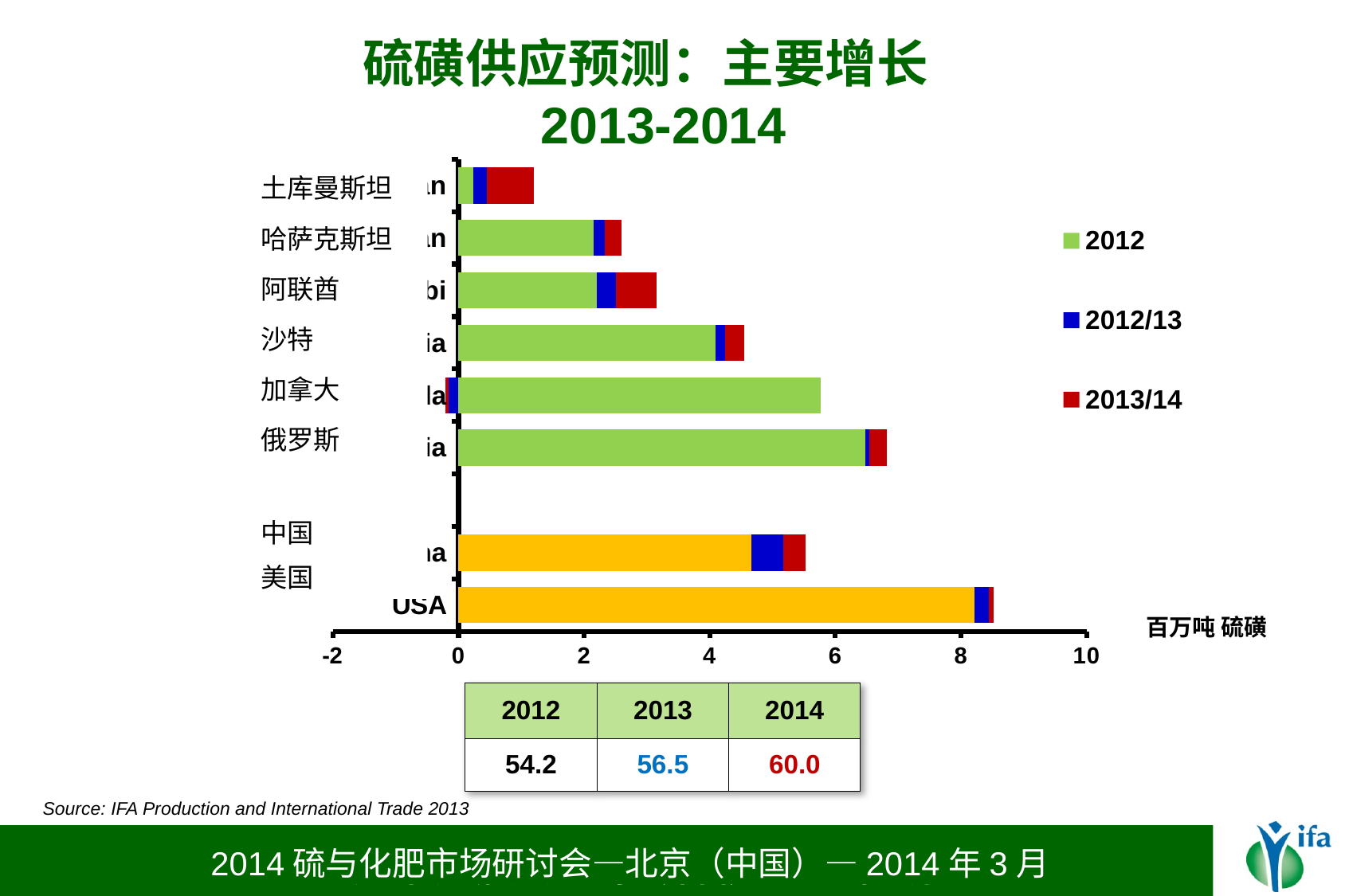

# 硫磺供应预测：主要增长 2013-2014

### Chart

| Category | 2012  | 2012/13 | 2013/14 |
|---|---|---|---|
| USA | 8.220000000000002 | 0.22100000000000009 | 0.08400000000000005 |
| China | 4.660999999999986 | 0.5140000000000002 | 0.3500000000000003 |
|  | None | None | None |
| Russia | 6.482 | 0.06299999999999983 | 0.275 |
| Canada | 5.761999999999999 | -0.15700000000000044 | -0.05499999999999903 |
| Saudi Arabia | 4.092 | 0.15800000000000078 | 0.3000000000000003 |
| Abu Dhabi | 2.2 | 0.3100000000000006 | 0.6400000000000013 |
| Kazakhstan | 2.15 | 0.1750000000000003 | 0.275 |
| Turkmenistan | 0.2400000000000002 | 0.21000000000000021 | 0.7500000000000017 |
土库曼斯坦
哈萨克斯坦
阿联酋
沙特
加拿大
俄罗斯

中国
美国
百万吨 硫磺
| 2012 | 2013 | 2014 |
| --- | --- | --- |
| 54.2 | 56.5 | 60.0 |
Source: IFA Production and International Trade 2013